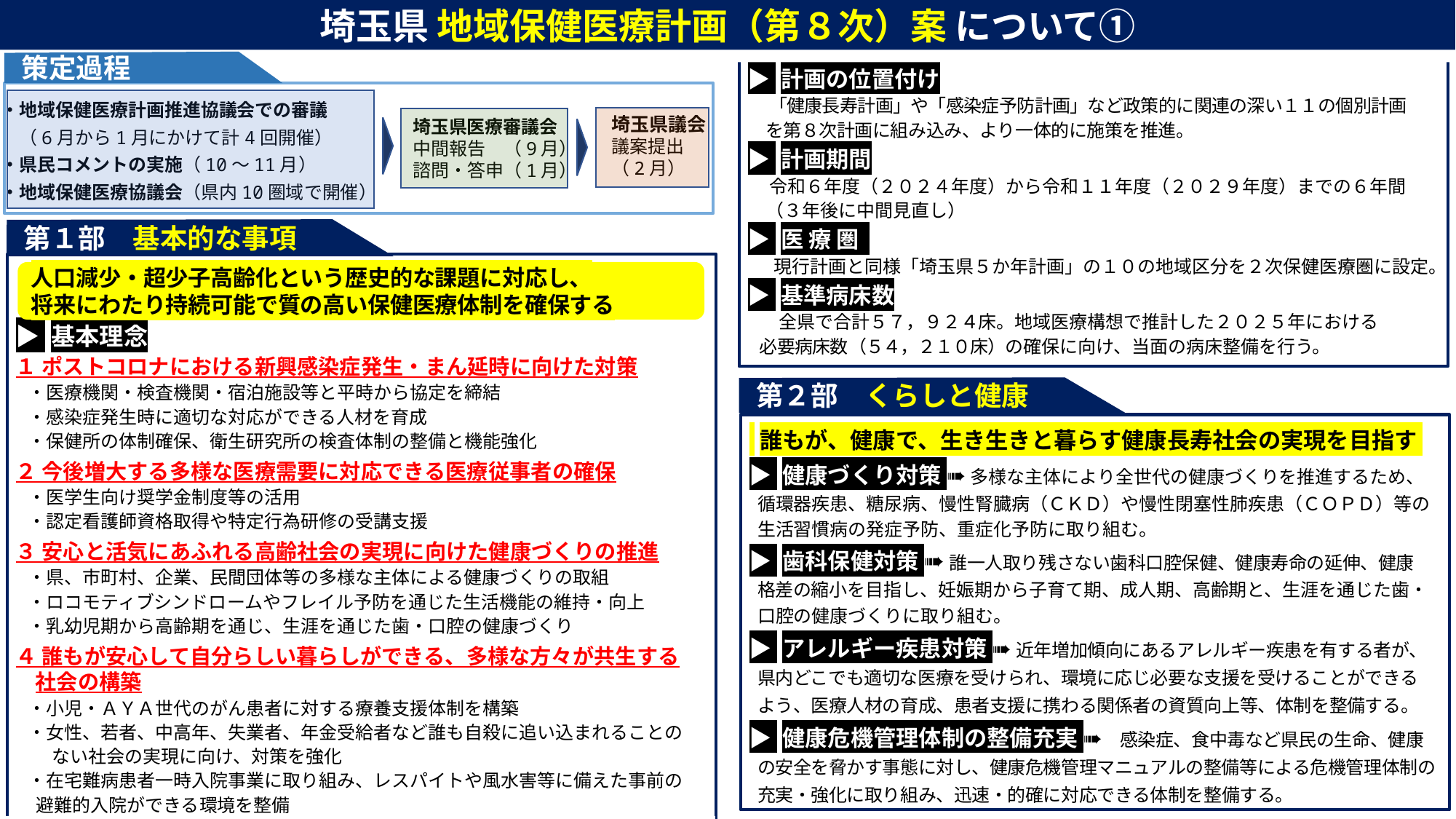

埼玉県 地域保健医療計画（第８次）案 について①
策定過程

▶ 計画の位置付け
　 「健康長寿計画」や「感染症予防計画」など政策的に関連の深い１１の個別計画
　を第８次計画に組み込み、より一体的に施策を推進。
▶ 計画期間
　 令和６年度（２０２４年度）から令和１１年度（２０２９年度）までの６年間
　（３年後に中間見直し）
▶ 医 療 圏
 　現行計画と同様「埼玉県５か年計画」の１０の地域区分を２次保健医療圏に設定。
▶ 基準病床数
 　全県で合計５７，９２４床。地域医療構想で推計した２０２５年における
  必要病床数（５４，２１０床）の確保に向け、当面の病床整備を行う。
・地域保健医療計画推進協議会での審議
　（6月から1月にかけて計4回開催）
・県民コメントの実施（10～11月）
・地域保健医療協議会（県内10圏域で開催）

　埼玉県議会
　議案提出
　（2月）

　埼玉県医療審議会
　中間報告　（9月）
　諮問・答申（1月）

第１部　基本的な事項

▶ 基本理念
１ ポストコロナにおける新興感染症発生・まん延時に向けた対策
  ・医療機関・検査機関・宿泊施設等と平時から協定を締結
  ・感染症発生時に適切な対応ができる人材を育成
  ・保健所の体制確保、衛生研究所の検査体制の整備と機能強化
２ 今後増大する多様な医療需要に対応できる医療従事者の確保
  ・医学生向け奨学金制度等の活用
  ・認定看護師資格取得や特定行為研修の受講支援
３ 安心と活気にあふれる高齢社会の実現に向けた健康づくりの推進
  ・県、市町村、企業、民間団体等の多様な主体による健康づくりの取組
  ・ロコモティブシンドロームやフレイル予防を通じた生活機能の維持・向上
  ・乳幼児期から高齢期を通じ、生涯を通じた歯・口腔の健康づくり
４ 誰もが安心して自分らしい暮らしができる、多様な方々が共生する
   社会の構築
  ・小児・ＡＹＡ世代のがん患者に対する療養支援体制を構築
  ・女性、若者、中高年、失業者、年金受給者など誰も自殺に追い込まれることの
　　ない社会の実現に向け、対策を強化
  ・在宅難病患者一時入院事業に取り組み、レスパイトや風水害等に備えた事前の
    避難的入院ができる環境を整備
人口減少・超少子高齢化という歴史的な課題に対応し、
将来にわたり持続可能で質の高い保健医療体制を確保する
第２部　くらしと健康
 誰もが、健康で、生き生きと暮らす健康長寿社会の実現を目指す
▶ 健康づくり対策 ➠ 多様な主体により全世代の健康づくりを推進するため、
 循環器疾患、糖尿病、慢性腎臓病（ＣＫＤ）や慢性閉塞性肺疾患（ＣＯＰＤ）等の
 生活習慣病の発症予防、重症化予防に取り組む。
▶ 歯科保健対策 ➠ 誰一人取り残さない歯科口腔保健、健康寿命の延伸、健康
 格差の縮小を目指し、妊娠期から子育て期、成人期、高齢期と、生涯を通じた歯・
 口腔の健康づくりに取り組む。
▶ アレルギー疾患対策 ➠ 近年増加傾向にあるアレルギー疾患を有する者が、
 県内どこでも適切な医療を受けられ、環境に応じ必要な支援を受けることができる
 よう、医療人材の育成、患者支援に携わる関係者の資質向上等、体制を整備する。
▶ 健康危機管理体制の整備充実 ➠　感染症、食中毒など県民の生命、健康
 の安全を脅かす事態に対し、健康危機管理マニュアルの整備等による危機管理体制の
 充実・強化に取り組み、迅速・的確に対応できる体制を整備する。